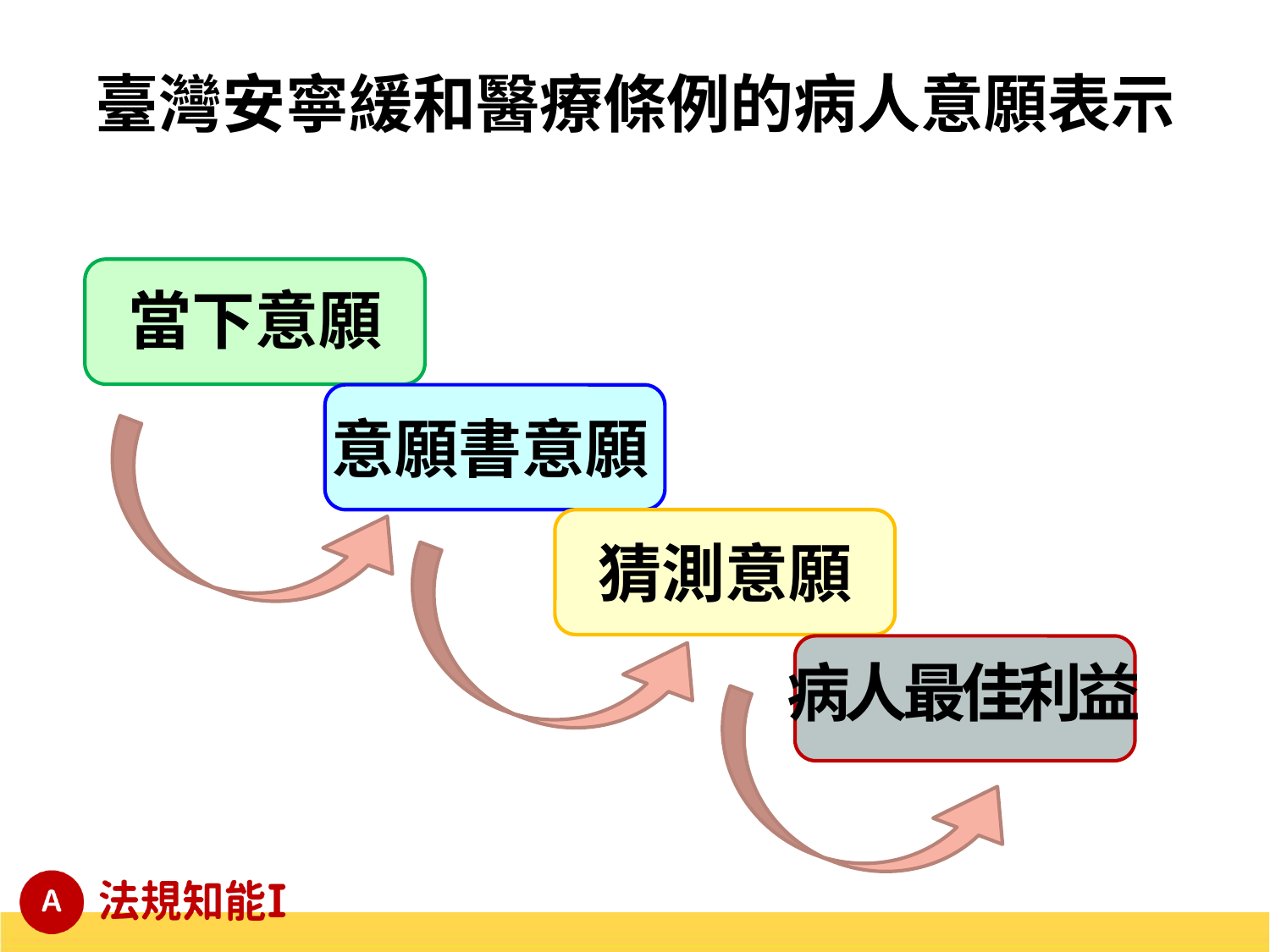

# 臺灣安寧緩和醫療條例的病人意願表示

當下意願

意願書意願

猜測意願

病人最佳利益